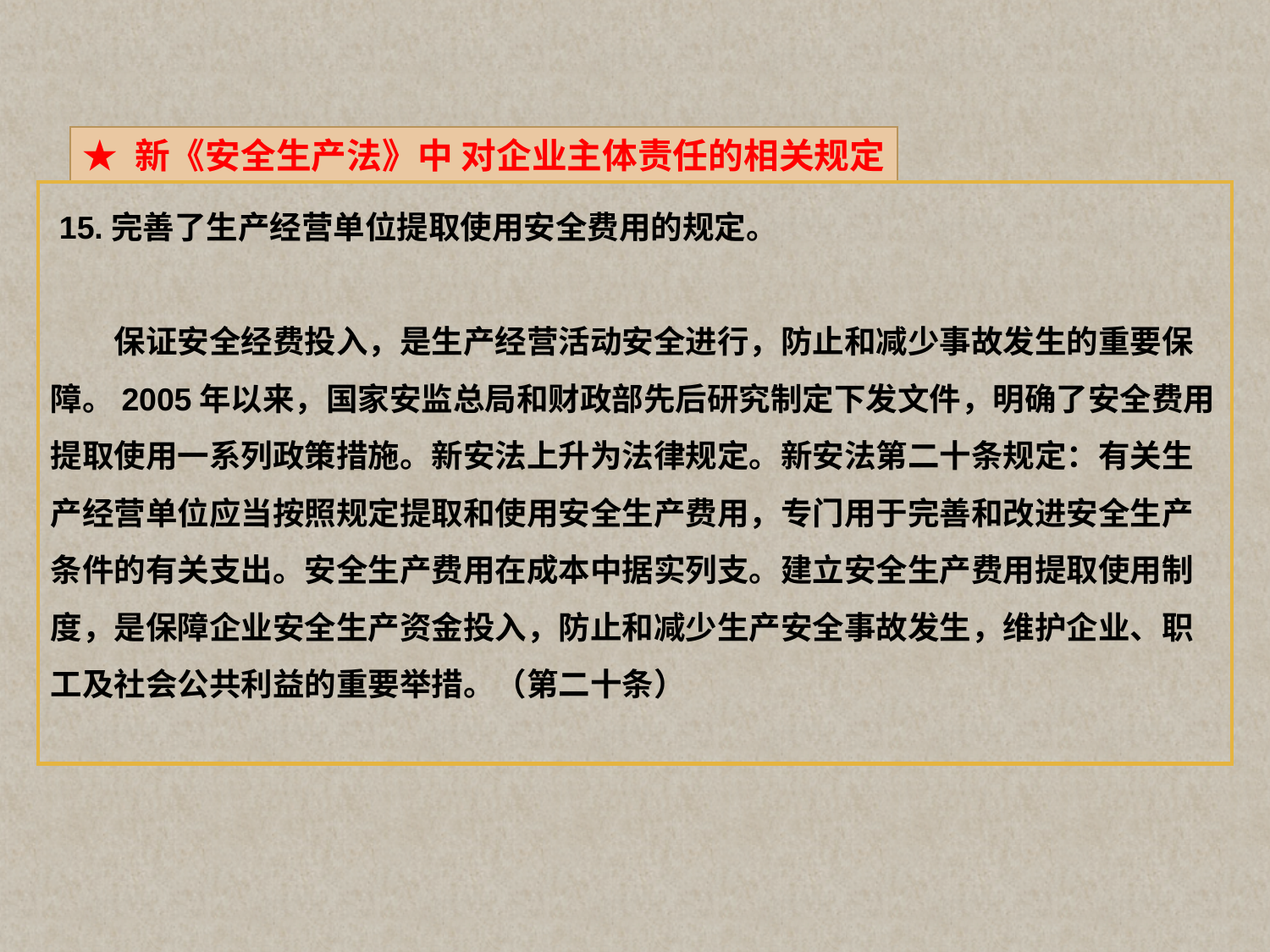

★ 新《安全生产法》中 对企业主体责任的相关规定
 15.完善了生产经营单位提取使用安全费用的规定。

　　保证安全经费投入，是生产经营活动安全进行，防止和减少事故发生的重要保障。2005年以来，国家安监总局和财政部先后研究制定下发文件，明确了安全费用提取使用一系列政策措施。新安法上升为法律规定。新安法第二十条规定：有关生产经营单位应当按照规定提取和使用安全生产费用，专门用于完善和改进安全生产条件的有关支出。安全生产费用在成本中据实列支。建立安全生产费用提取使用制度，是保障企业安全生产资金投入，防止和减少生产安全事故发生，维护企业、职工及社会公共利益的重要举措。（第二十条）